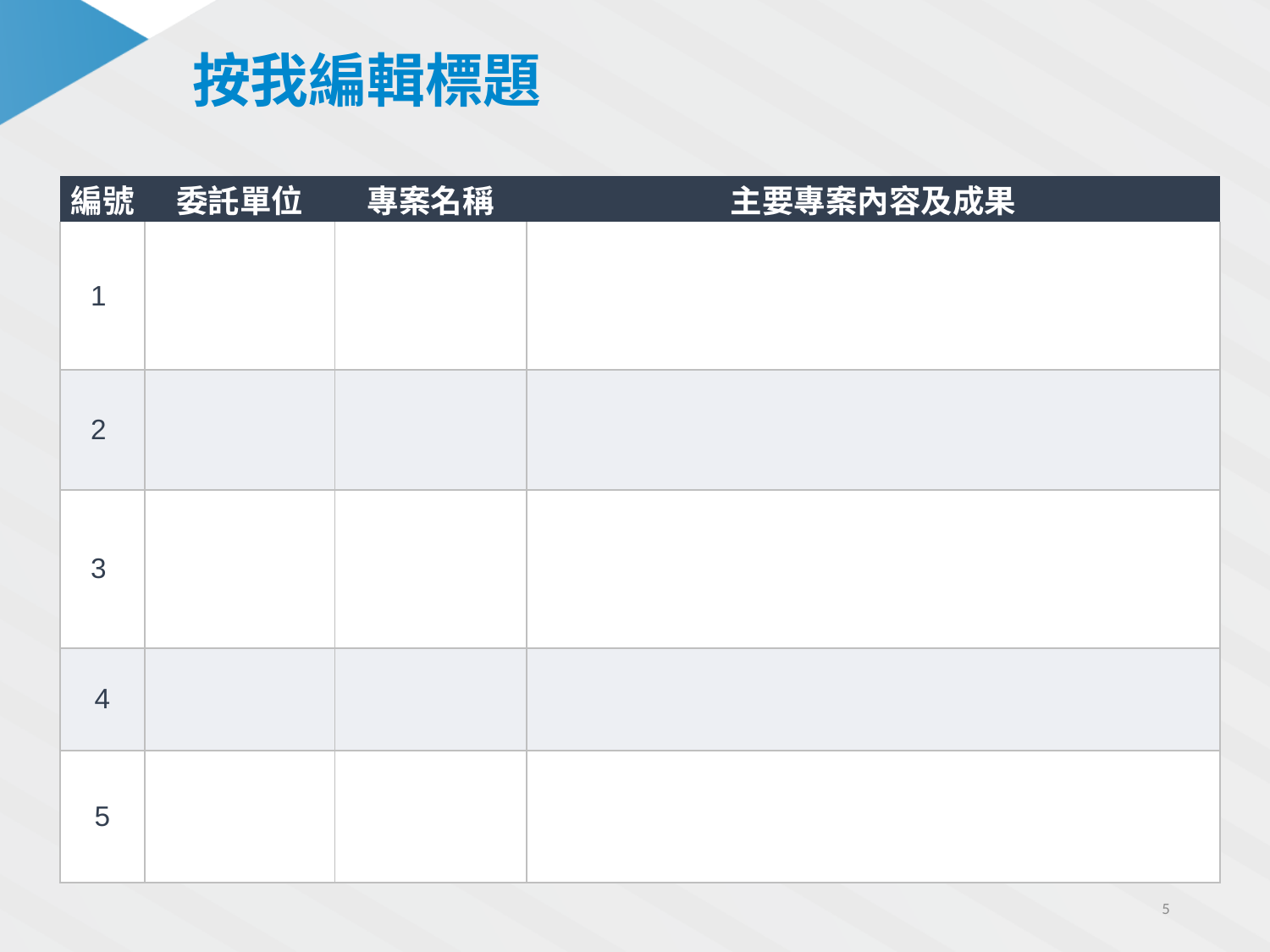

按我編輯標題
| 編號 | 委託單位 | 專案名稱 | 主要專案內容及成果 |
| --- | --- | --- | --- |
| 1 |  |  |  |
| 2 |  |  |  |
| 3 |  |  |  |
| 4 |  |  |  |
| 5 |  |  |  |
5